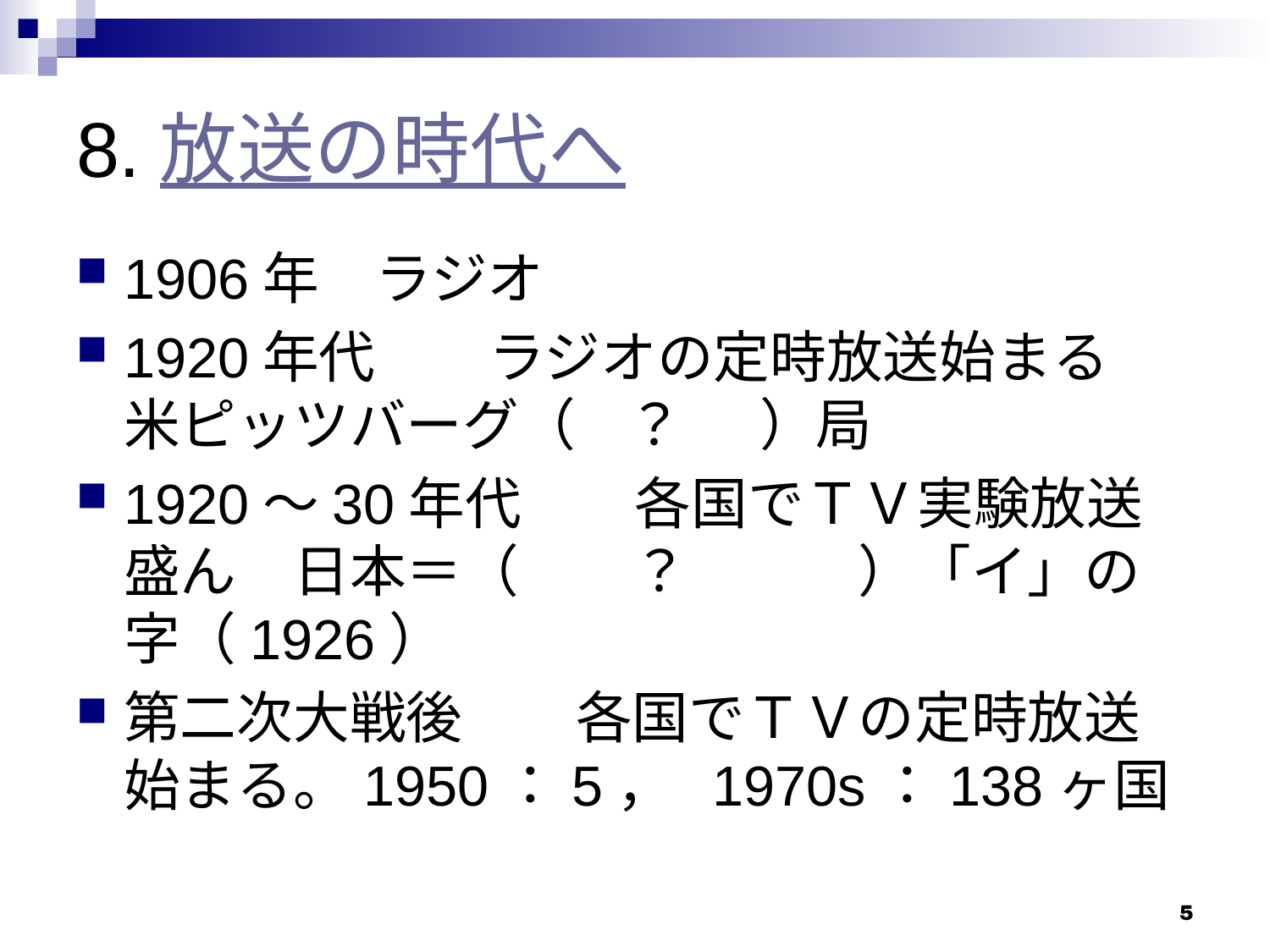

# 8.放送の時代へ
1906年　ラジオ
1920年代　　ラジオの定時放送始まる　米ピッツバーグ（    ？      ）局
1920～30年代　　各国でＴＶ実験放送盛ん　日本＝（　　？　　　）「イ」の字（1926）
第二次大戦後　　各国でＴＶの定時放送始まる。1950：5，  1970s：138ヶ国
5